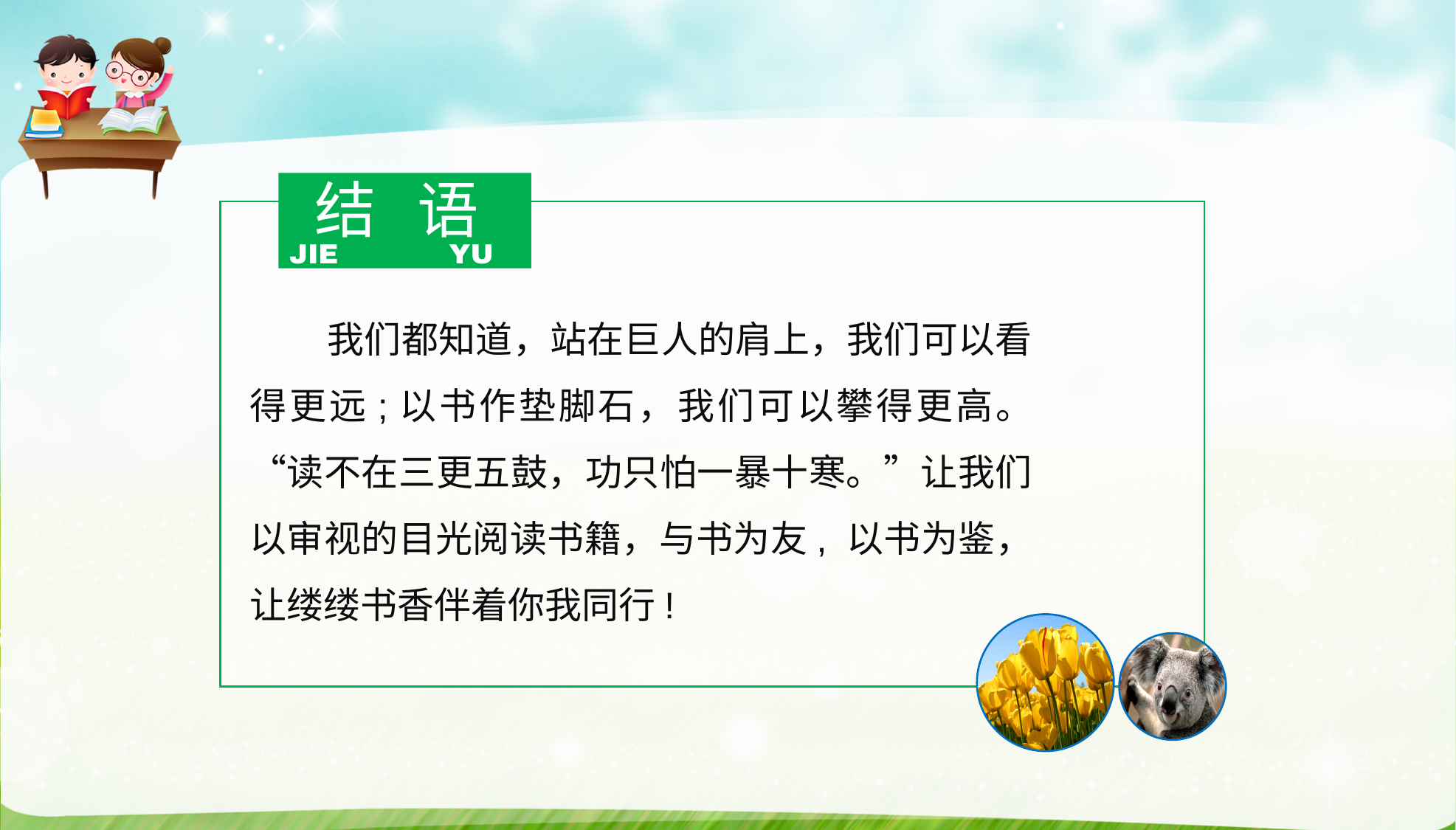

结   语

JIE            YU
        我们都知道，站在巨人的肩上，我们可以看得更远;以书作垫脚石，我们可以攀得更高。“读不在三更五鼓，功只怕一暴十寒。”让我们以审视的目光阅读书籍，与书为友, 以书为鉴，让缕缕书香伴着你我同行!